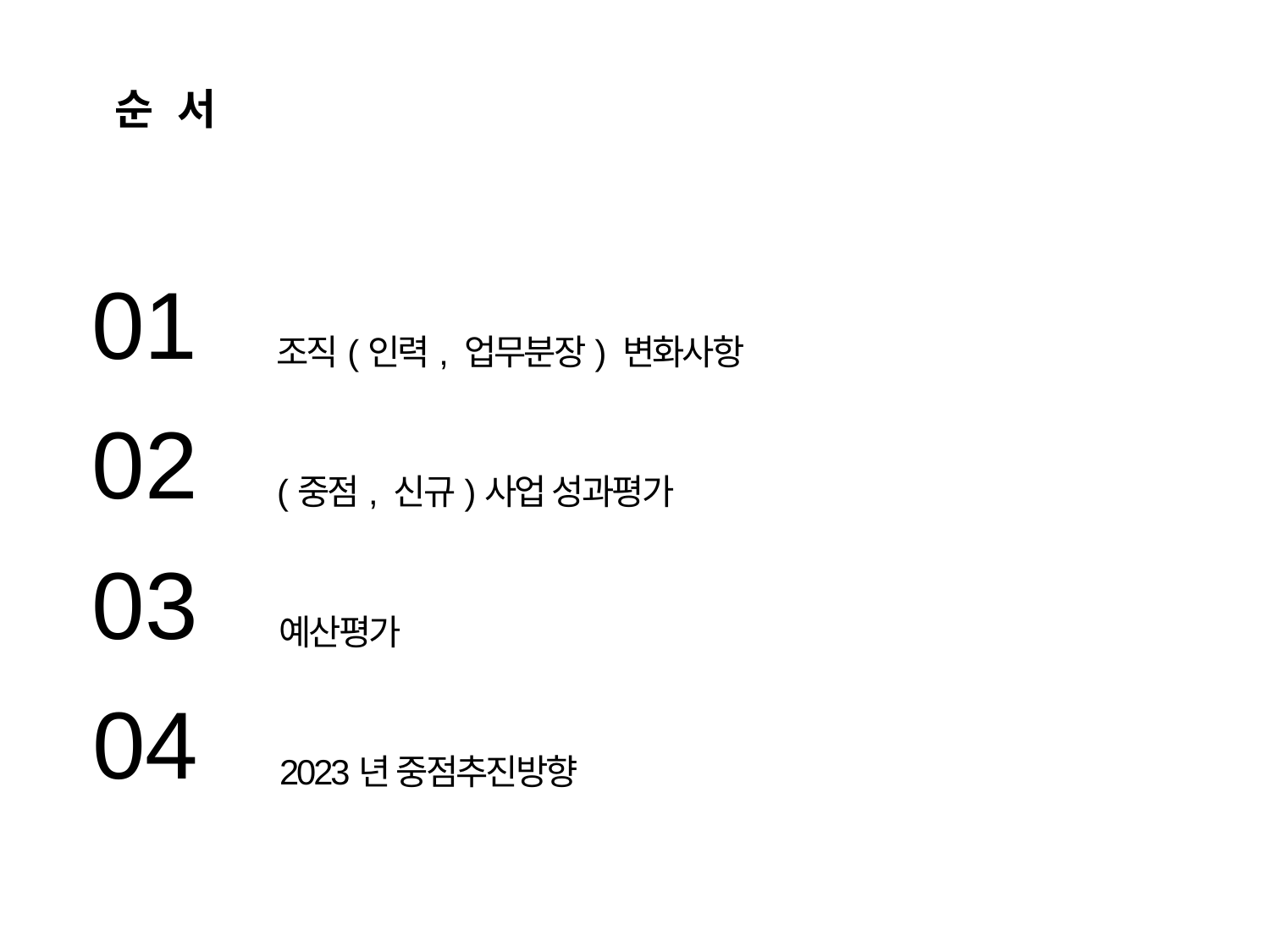

순  서
01
조직(인력, 업무분장) 변화사항
02
(중점, 신규)사업 성과평가
03
예산평가
04
2023년 중점추진방향